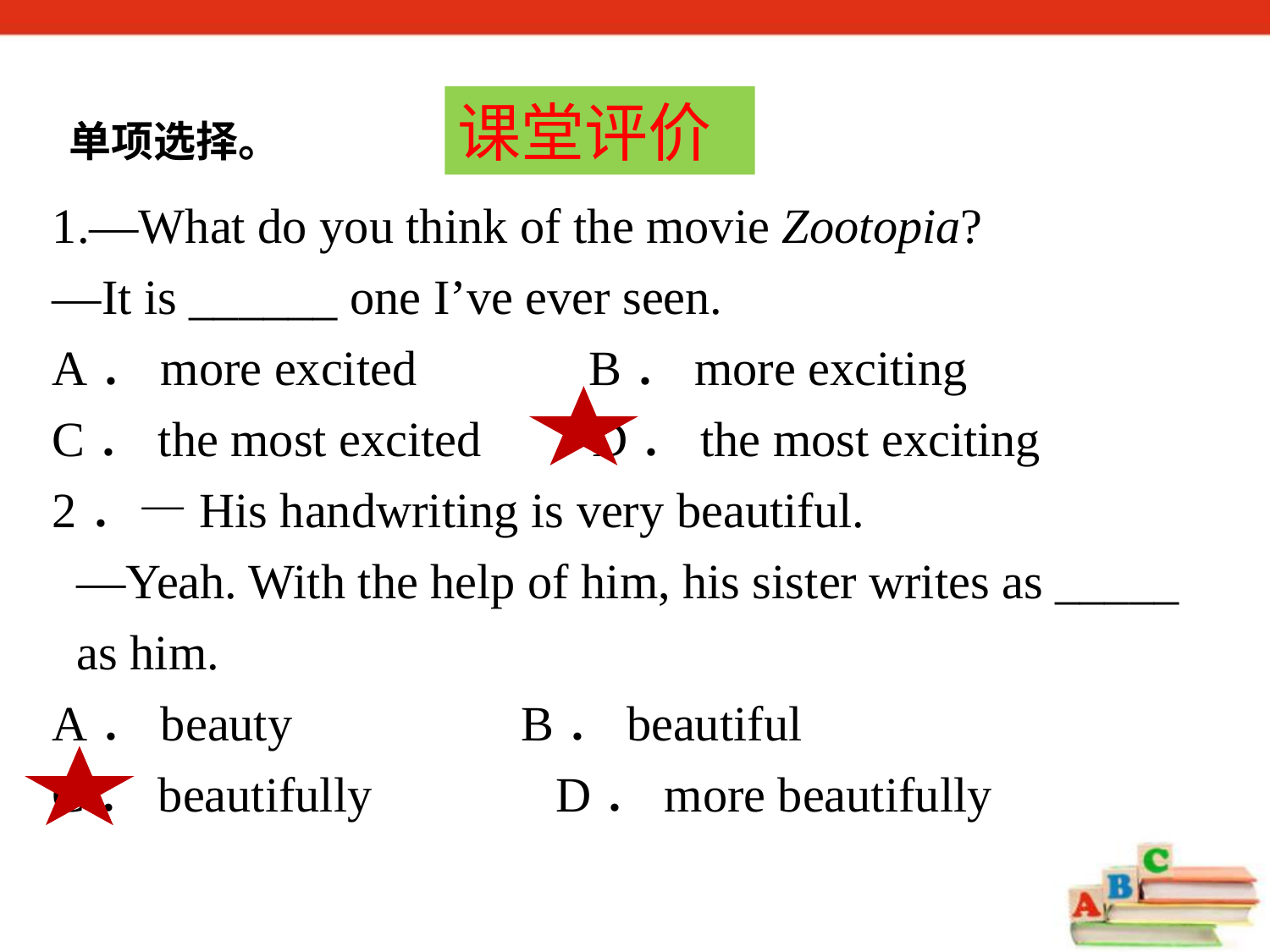

课堂评价
单项选择。
1.—What do you think of the movie Zootopia?
—It is ______ one I’ve ever seen.
A．more excited              B．more exciting
C．the most excited         D．the most exciting
2．—His handwriting is very beautiful.
  —Yeah. With the help of him, his sister writes as _____
  as him.
A．beauty 　             B．beautiful
C．beautifully         　D．more beautifully